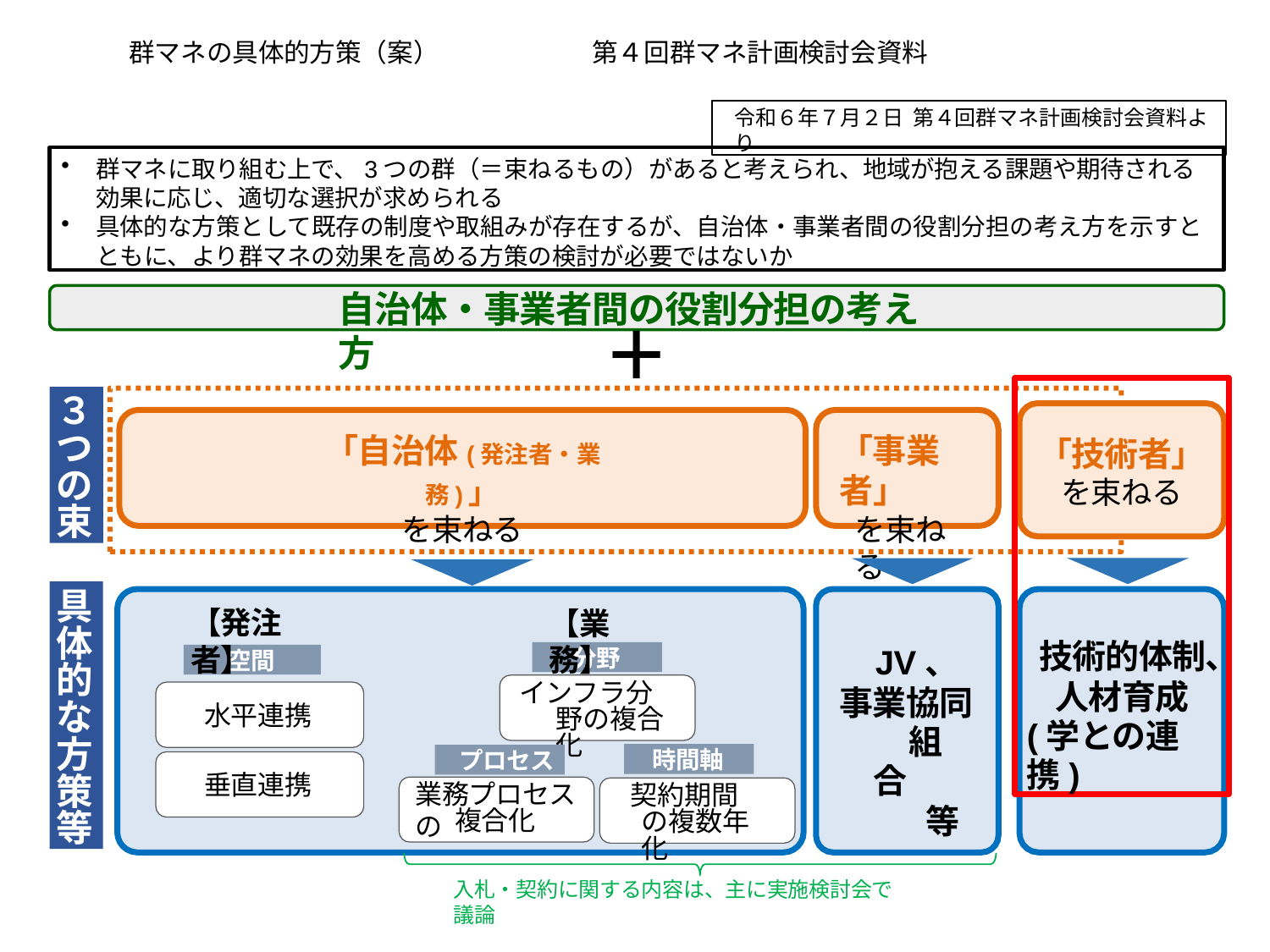

# 群マネの具体的方策（案）	第４回群マネ計画検討会資料
令和６年７月２日  第４回群マネ計画検討会資料より
群マネに取り組む上で、3つの群（＝束ねるもの）があると考えられ、地域が抱える課題や期待される効果に応じ、適切な選択が求められる
具体的な方策として既存の制度や取組みが存在するが、自治体・事業者間の役割分担の考え方を示すとともに、より群マネの効果を高める方策の検討が必要ではないか
自治体・事業者間の役割分担の考え方

＋

「技術者」
を束ねる

技術的体制、人材育成
(学との連携)

３つの束

「自治体(発注者・業務)」
を束ねる
「事業者」
を束ねる

具体的な方策等

【発注者】
【業務】
JV、 事業協同
組合
等
分野
空間
インフラ分野の複合化

水平連携
時間軸
プロセス

垂直連携
業務プロセスの
契約期間の複数年化

複合化
入札・契約に関する内容は、主に実施検討会で議論
49